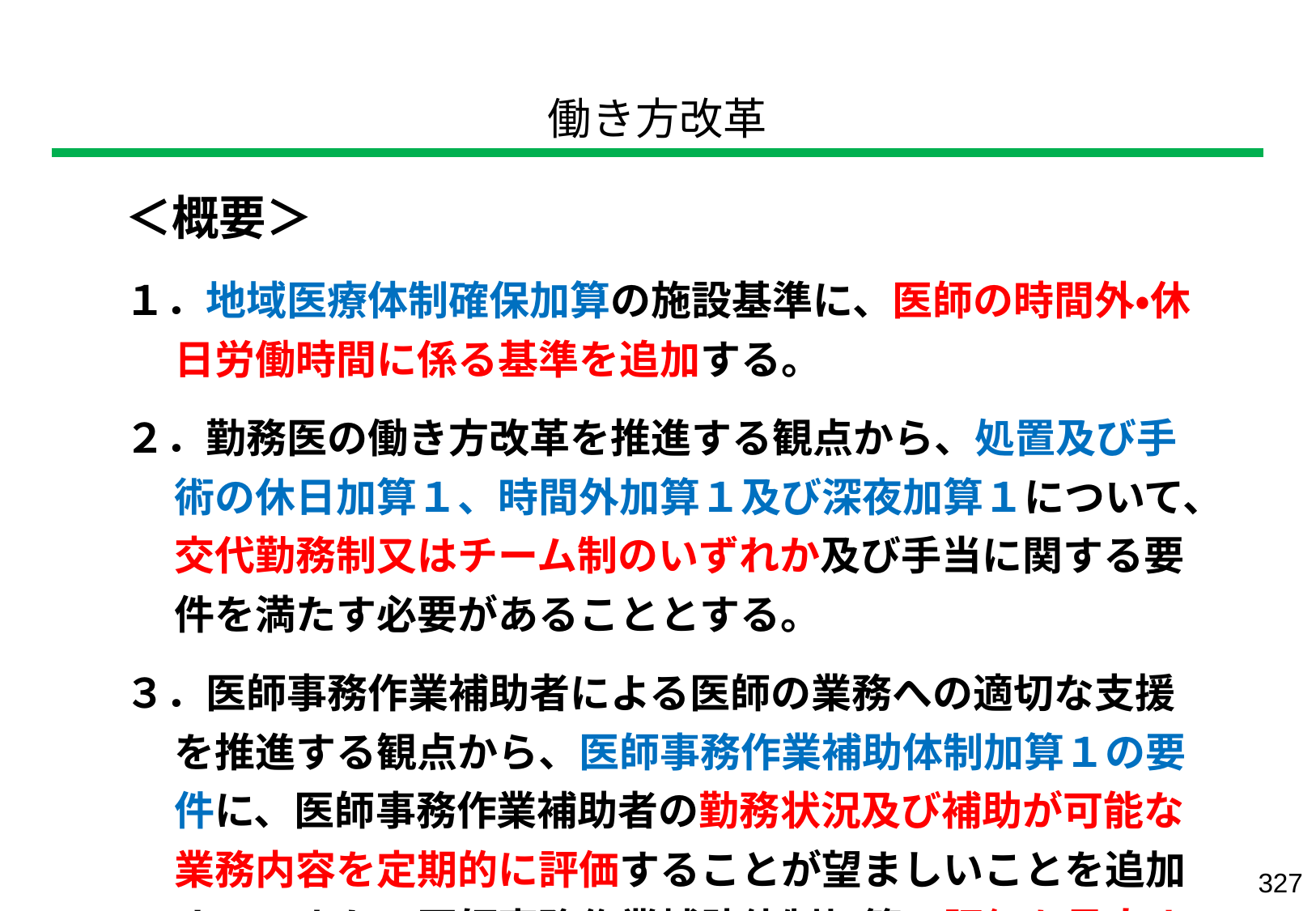

| 働き方改革 |
| --- |
| ＜概要＞ １．地域医療体制確保加算の施設基準に、医師の時間外・休日労働時間に係る基準を追加する。 ２．勤務医の働き方改革を推進する観点から、処置及び手術の休日加算１、時間外加算１及び深夜加算１について、交代勤務制又はチーム制のいずれか及び手当に関する要件を満たす必要があることとする。 ３．医師事務作業補助者による医師の業務への適切な支援を推進する観点から、医師事務作業補助体制加算１の要件に、医師事務作業補助者の勤務状況及び補助が可能な業務内容を定期的に評価することが望ましいことを追加する。また、医師事務作業補助体制加算の評価を見直す。 |
| --- |
327